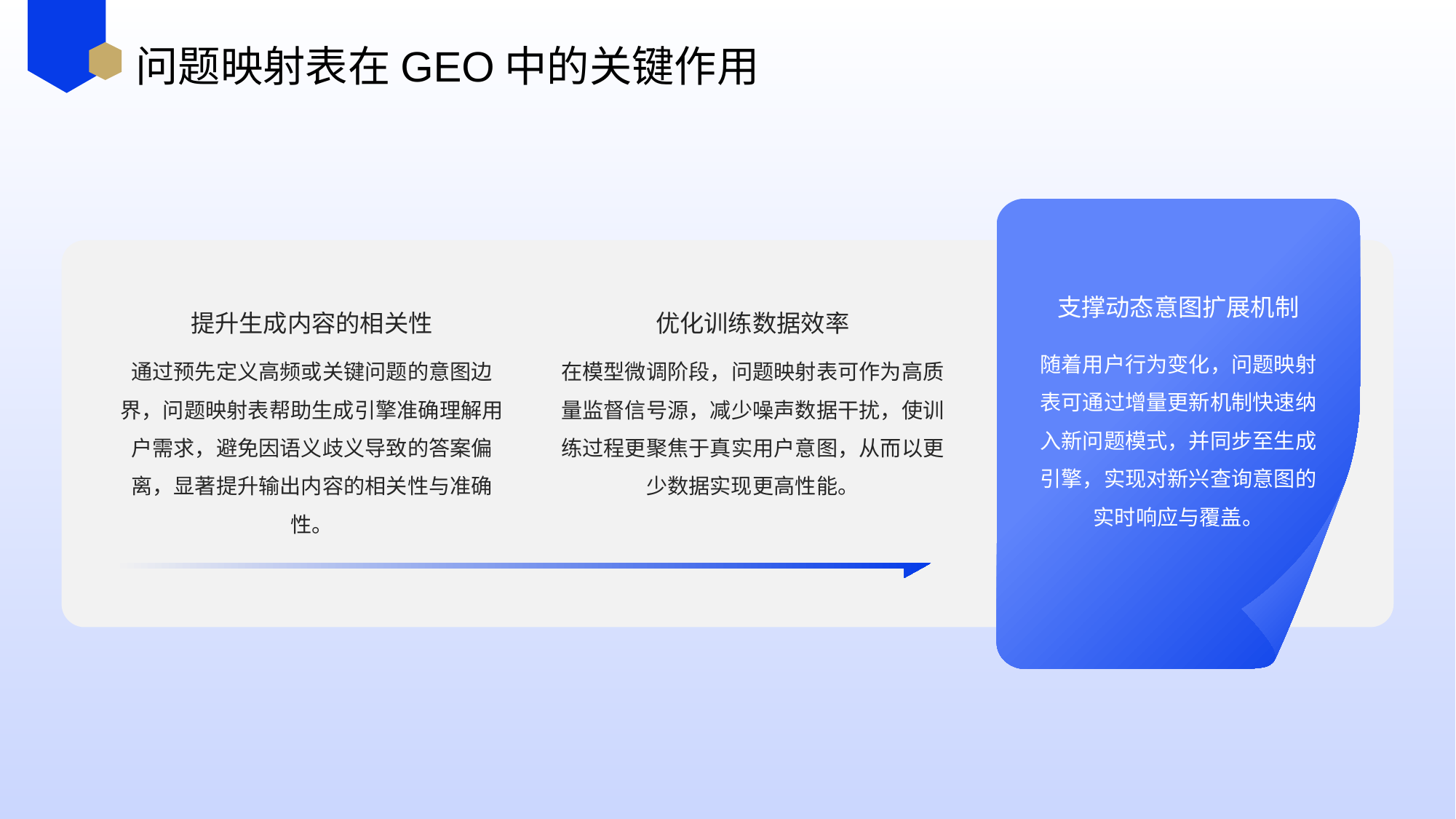

问题映射表在GEO中的关键作用

支撑动态意图扩展机制

提升生成内容的相关性
优化训练数据效率
随着用户行为变化，问题映射表可通过增量更新机制快速纳入新问题模式，并同步至生成引擎，实现对新兴查询意图的实时响应与覆盖。
通过预先定义高频或关键问题的意图边界，问题映射表帮助生成引擎准确理解用户需求，避免因语义歧义导致的答案偏离，显著提升输出内容的相关性与准确性。
在模型微调阶段，问题映射表可作为高质量监督信号源，减少噪声数据干扰，使训练过程更聚焦于真实用户意图，从而以更少数据实现更高性能。